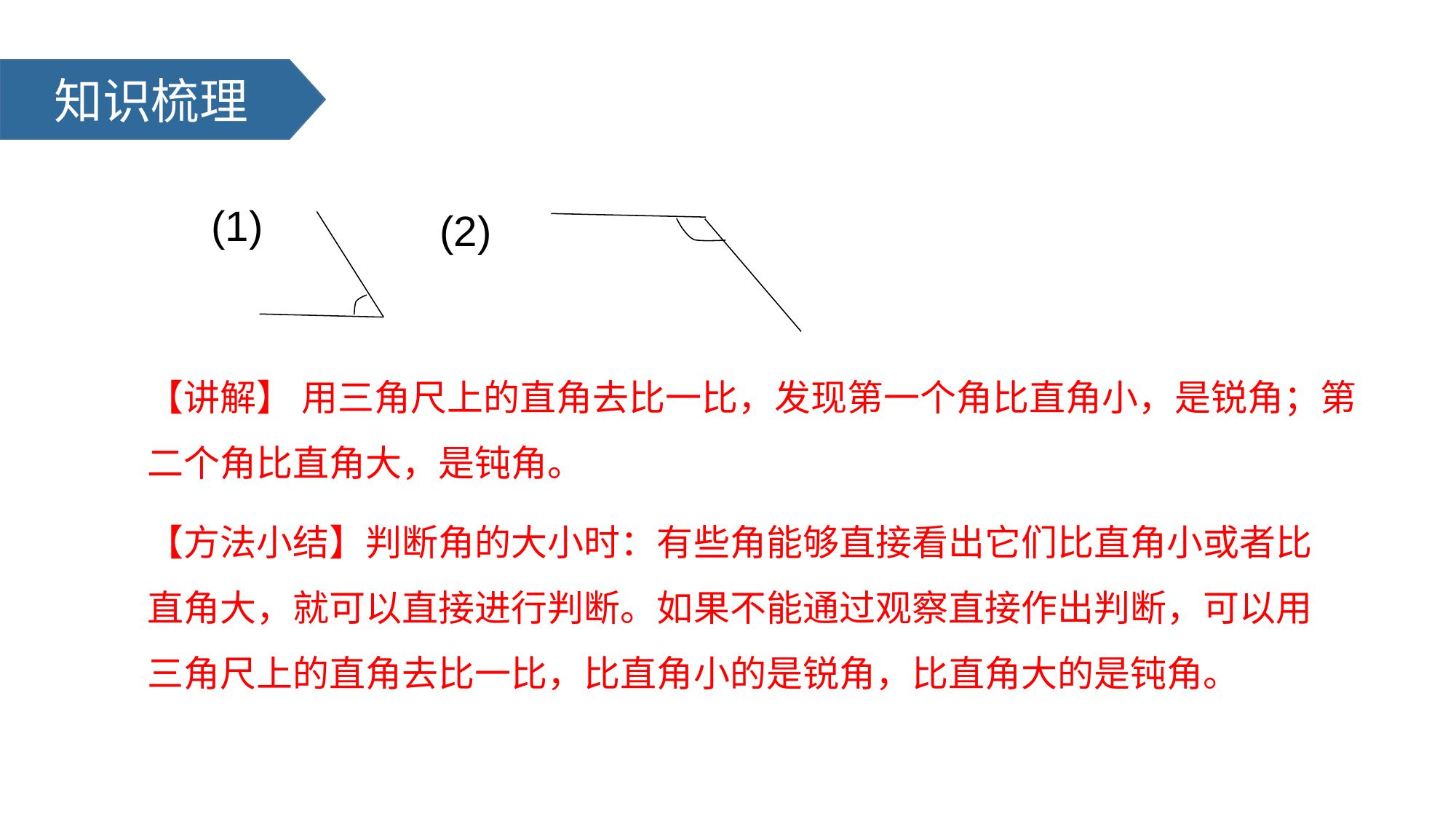

知识梳理

(1)
(2)
【讲解】 用三角尺上的直角去比一比，发现第一个角比直角小，是锐角；第二个角比直角大，是钝角。
【方法小结】判断角的大小时：有些角能够直接看出它们比直角小或者比直角大，就可以直接进行判断。如果不能通过观察直接作出判断，可以用三角尺上的直角去比一比，比直角小的是锐角，比直角大的是钝角。